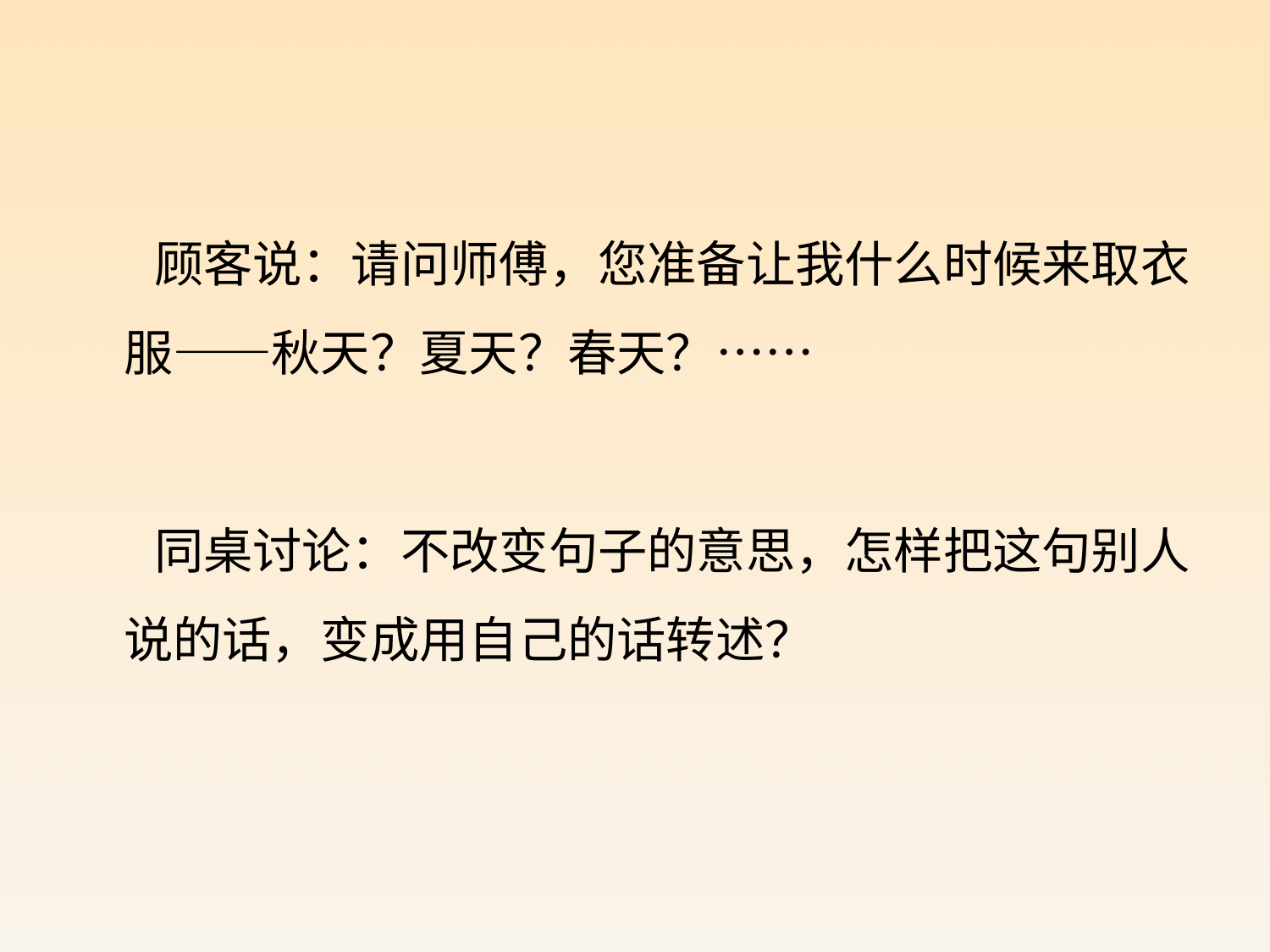

顾客说：请问师傅，您准备让我什么时候来取衣服——秋天？夏天？春天？……

      同桌讨论：不改变句子的意思，怎样把这句别人说的话，变成用自己的话转述？